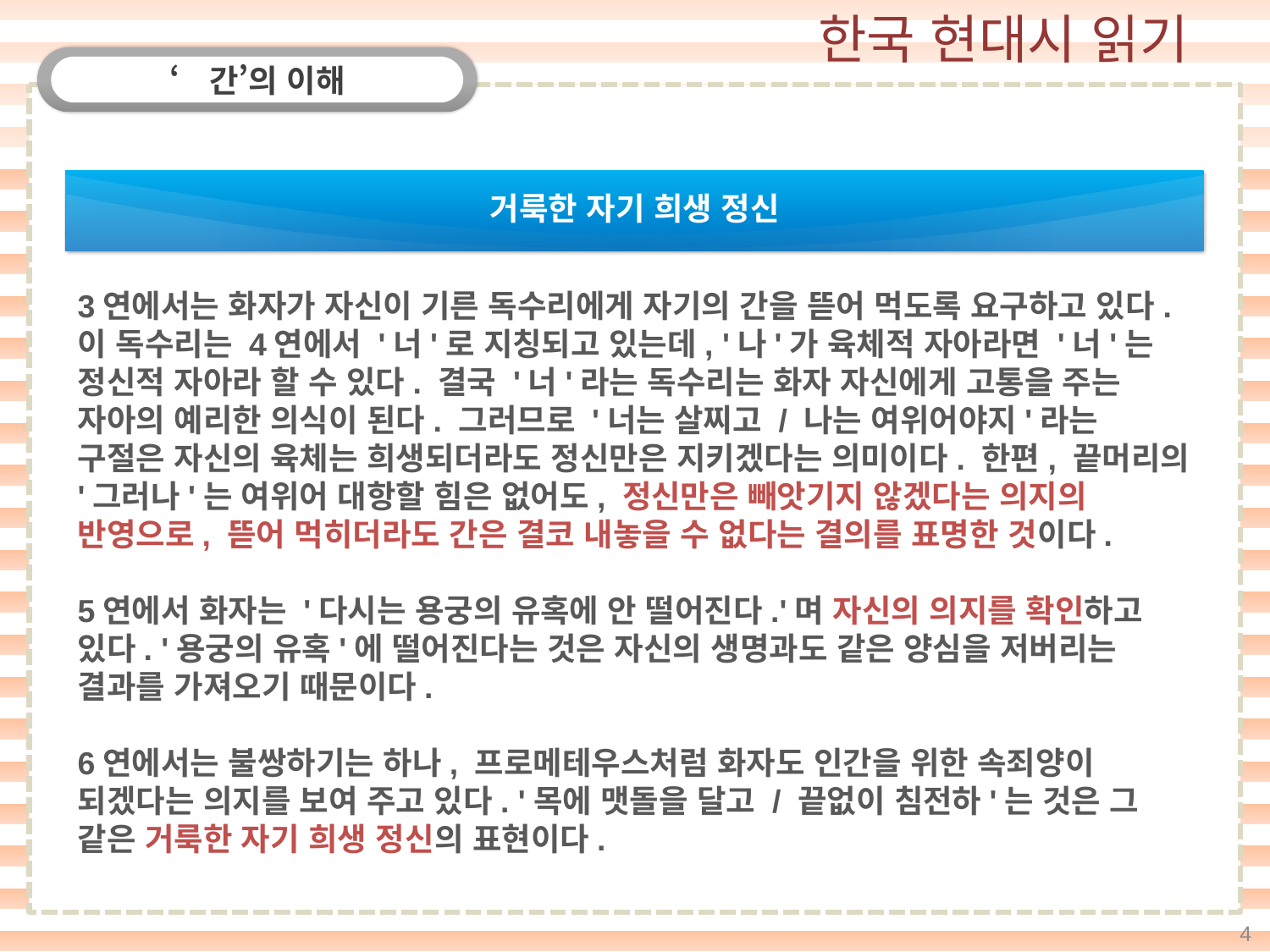

‘간’의 이해

거룩한 자기 희생 정신
3연에서는 화자가 자신이 기른 독수리에게 자기의 간을 뜯어 먹도록 요구하고 있다. 이 독수리는 4연에서 '너'로 지칭되고 있는데, '나'가 육체적 자아라면 '너'는 정신적 자아라 할 수 있다. 결국 '너'라는 독수리는 화자 자신에게 고통을 주는 자아의 예리한 의식이 된다. 그러므로 '너는 살찌고 / 나는 여위어야지'라는 구절은 자신의 육체는 희생되더라도 정신만은 지키겠다는 의미이다. 한편, 끝머리의 '그러나'는 여위어 대항할 힘은 없어도, 정신만은 빼앗기지 않겠다는 의지의 반영으로, 뜯어 먹히더라도 간은 결코 내놓을 수 없다는 결의를 표명한 것이다.

5연에서 화자는 '다시는 용궁의 유혹에 안 떨어진다.'며 자신의 의지를 확인하고 있다. '용궁의 유혹'에 떨어진다는 것은 자신의 생명과도 같은 양심을 저버리는 결과를 가져오기 때문이다.

6연에서는 불쌍하기는 하나, 프로메테우스처럼 화자도 인간을 위한 속죄양이 되겠다는 의지를 보여 주고 있다. '목에 맷돌을 달고 / 끝없이 침전하'는 것은 그 같은 거룩한 자기 희생 정신의 표현이다.
4